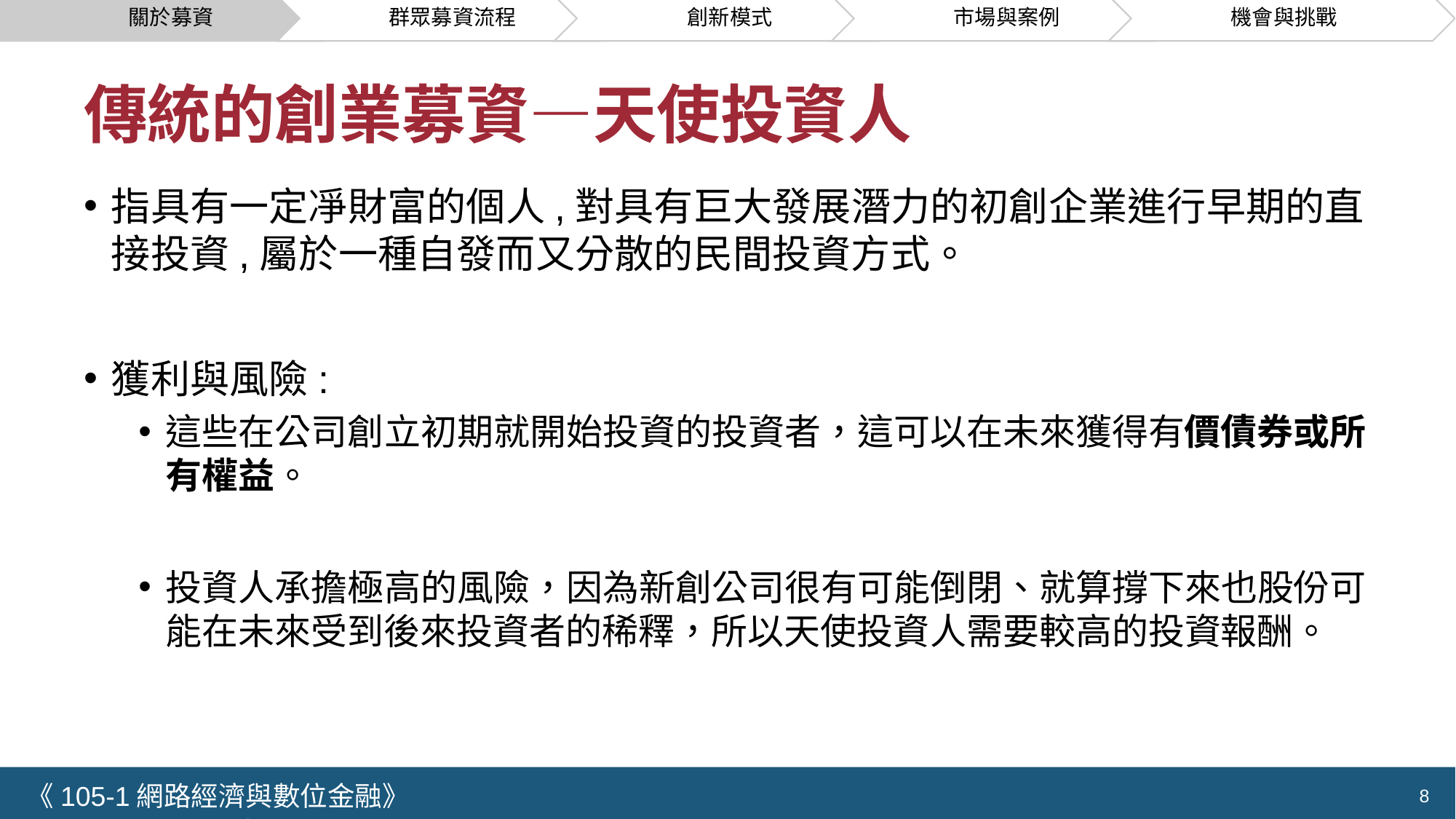

關於募資
群眾募資流程
創新模式
市場與案例
機會與挑戰
# 傳統的創業募資—天使投資人
指具有一定凈財富的個人,對具有巨大發展潛力的初創企業進行早期的直接投資,屬於一種自發而又分散的民間投資方式。

獲利與風險:
這些在公司創立初期就開始投資的投資者，這可以在未來獲得有價債券或所有權益。

投資人承擔極高的風險，因為新創公司很有可能倒閉、就算撐下來也股份可能在未來受到後來投資者的稀釋，所以天使投資人需要較高的投資報酬。

《105-1網路經濟與數位金融》                                                                                                                                             NCTU.IIM.IEBI Lab
8